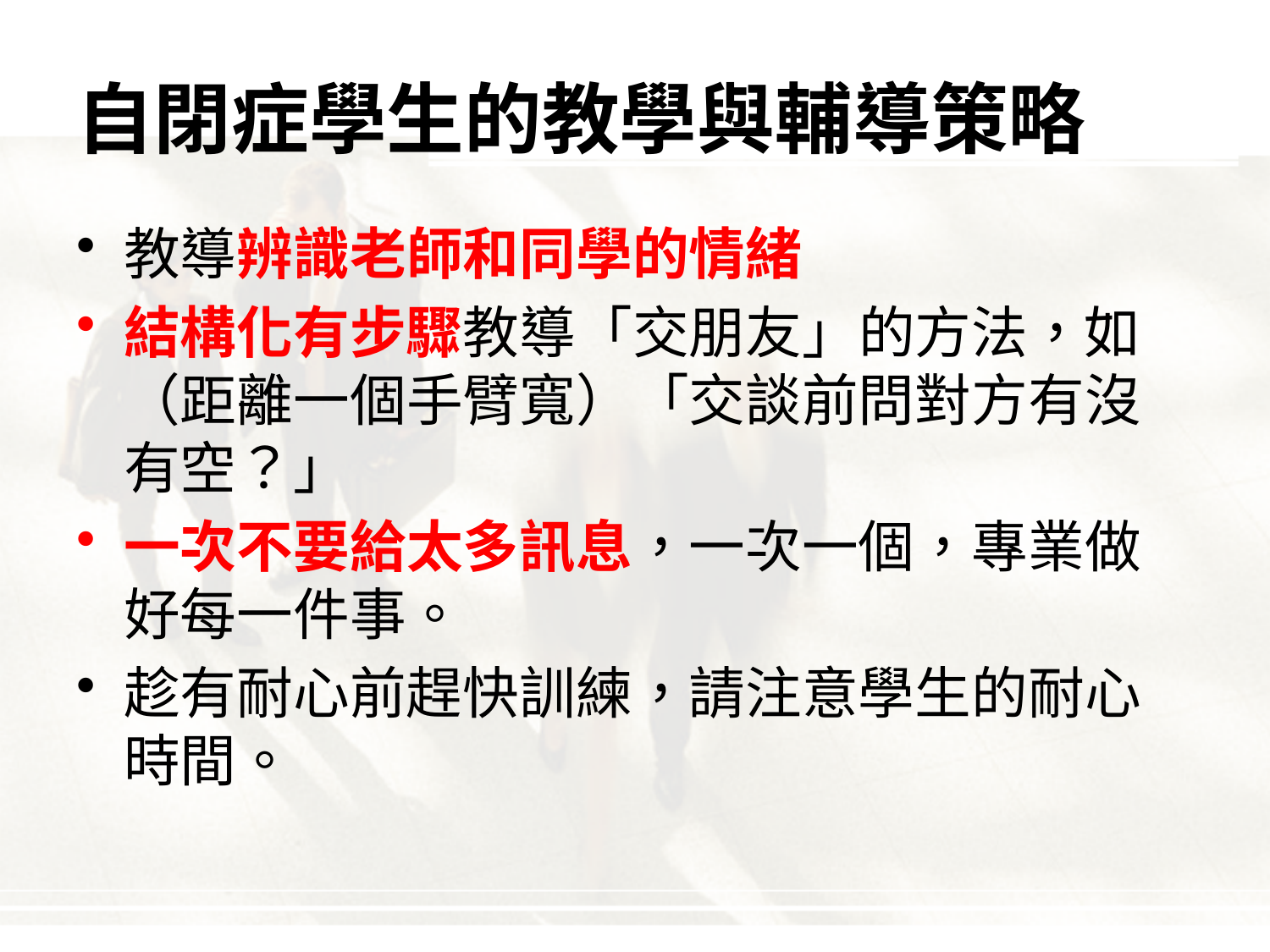

# 自閉症學生的教學與輔導策略
教導辨識老師和同學的情緒
結構化有步驟教導「交朋友」的方法，如（距離一個手臂寬）「交談前問對方有沒有空？」
一次不要給太多訊息，一次一個，專業做好每一件事。
趁有耐心前趕快訓練，請注意學生的耐心時間。